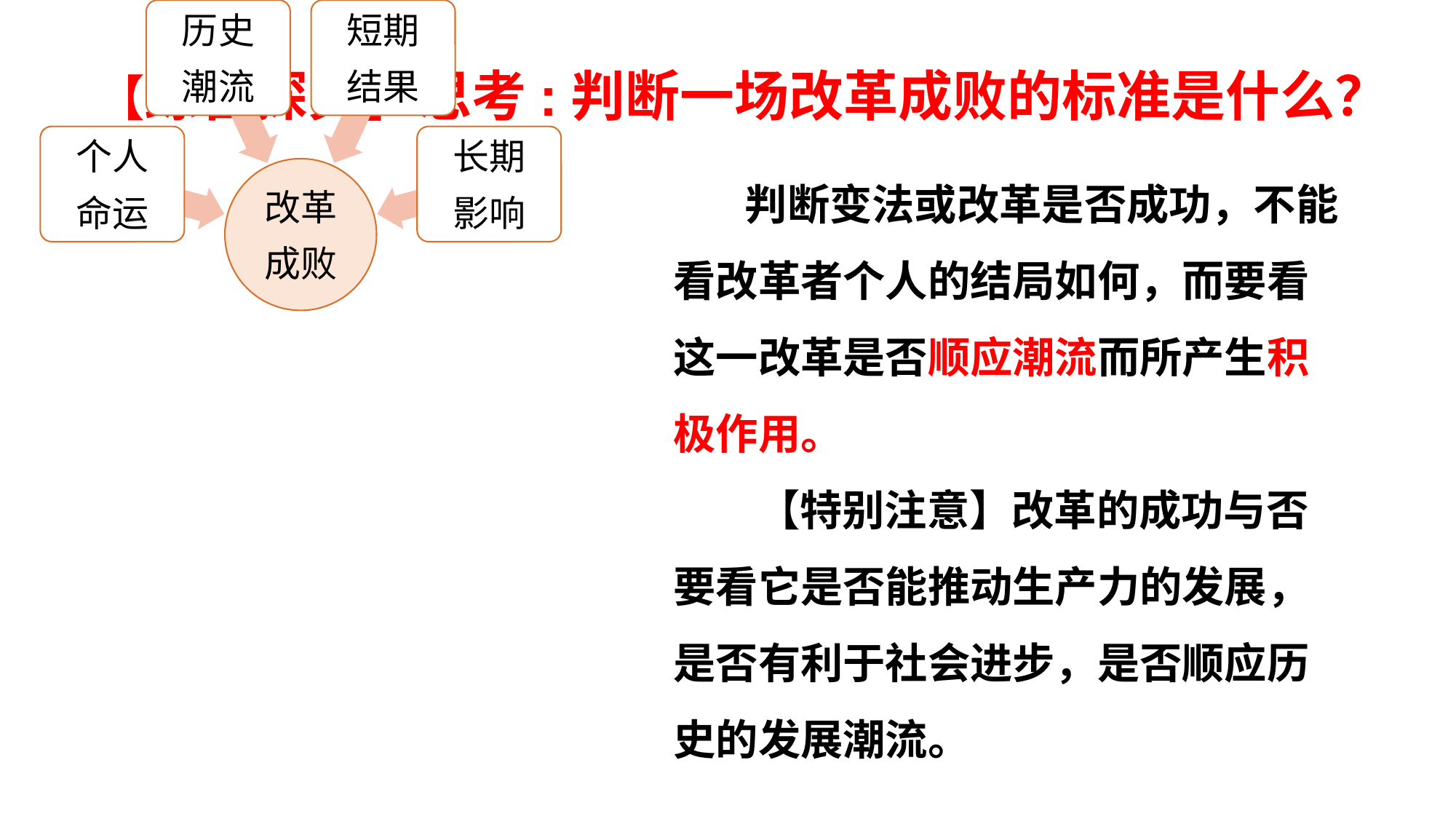

【综合探究】思考:判断一场改革成败的标准是什么？
 判断变法或改革是否成功，不能看改革者个人的结局如何，而要看这一改革是否顺应潮流而所产生积极作用。
  【特别注意】改革的成功与否要看它是否能推动生产力的发展，是否有利于社会进步，是否顺应历史的发展潮流。
改革
成败
个人
命运
历史
潮流
短期
结果
长期
影响